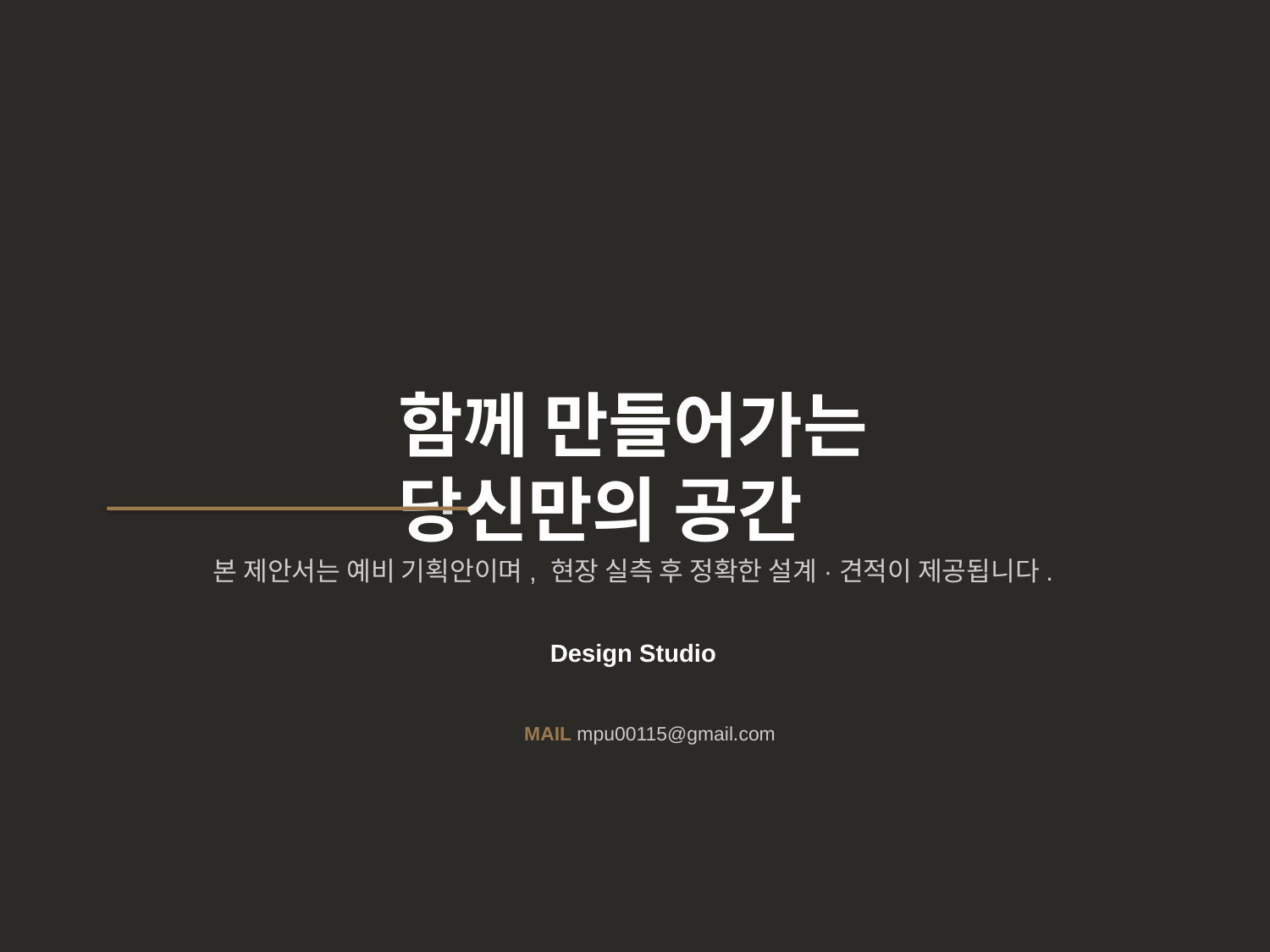

함께 만들어가는
당신만의 공간

본 제안서는 예비 기획안이며, 현장 실측 후 정확한 설계·견적이 제공됩니다.
Design Studio
MAIL mpu00115@gmail.com